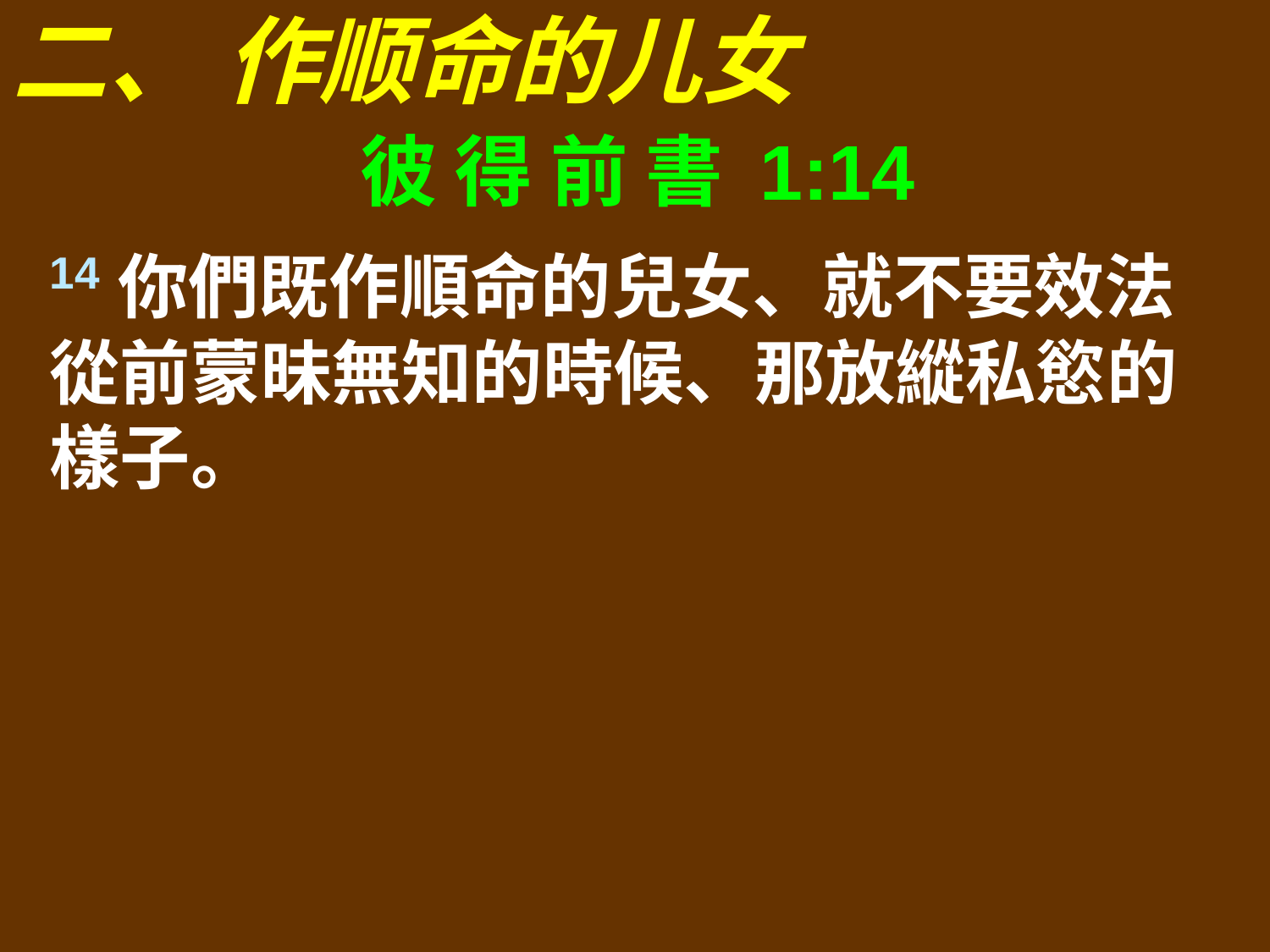

二、 作顺命的儿女
彼 得 前 書 1:14
14你們既作順命的兒女、就不要效法從前蒙昧無知的時候、那放縱私慾的樣子。